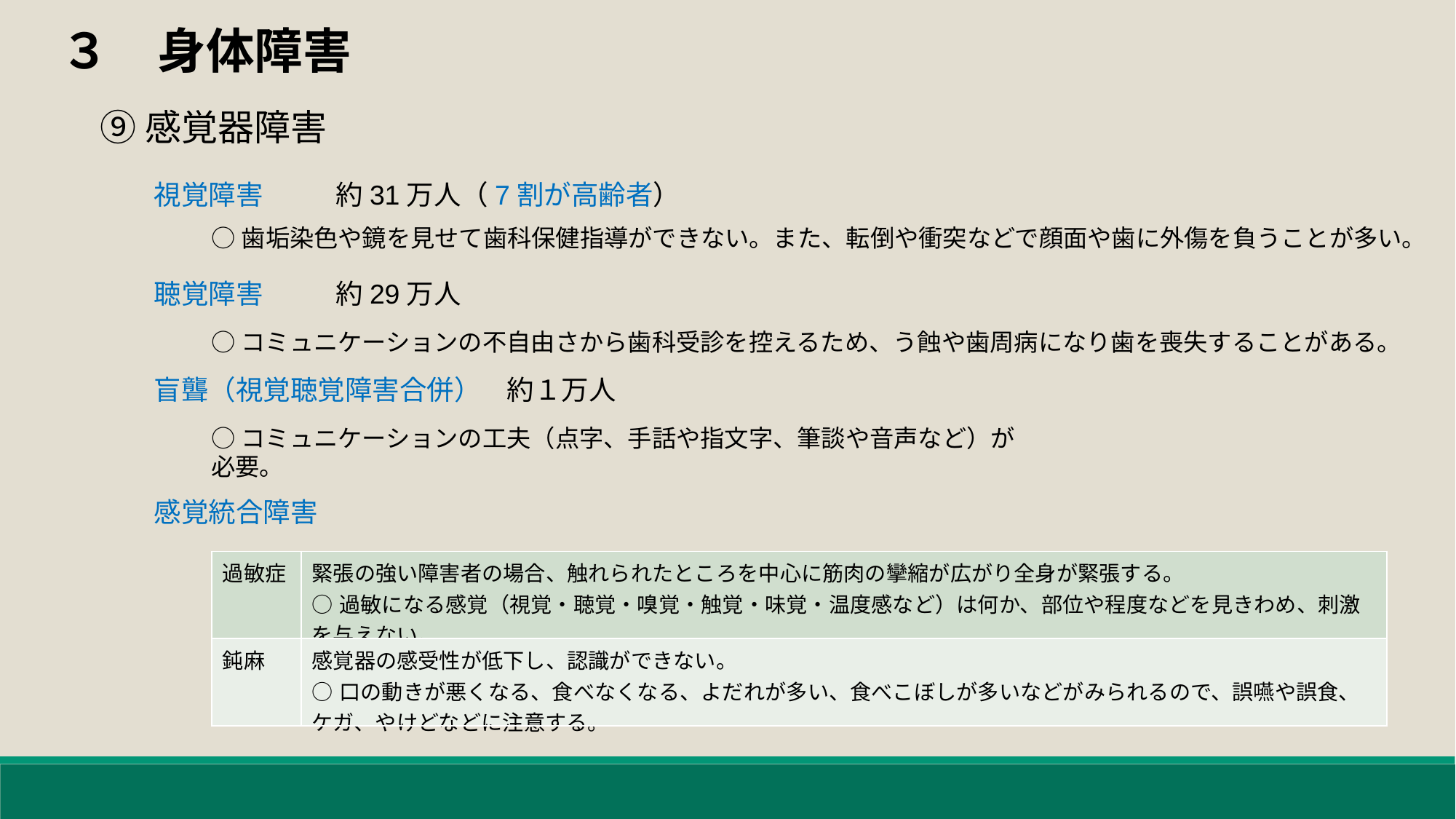

３　身体障害
⑨感覚器障害
視覚障害
約31万人（7割が高齢者）
○歯垢染色や鏡を見せて歯科保健指導ができない。また、転倒や衝突などで顔面や歯に外傷を負うことが多い。
聴覚障害
約29万人
○コミュニケーションの不自由さから歯科受診を控えるため、う蝕や歯周病になり歯を喪失することがある。
盲聾（視覚聴覚障害合併）
約１万人
○コミュニケーションの工夫（点字、手話や指文字、筆談や音声など）が必要。
感覚統合障害
| 過敏症 | 緊張の強い障害者の場合、触れられたところを中心に筋肉の攣縮が広がり全身が緊張する。 ○過敏になる感覚（視覚・聴覚・嗅覚・触覚・味覚・温度感など）は何か、部位や程度などを見きわめ、刺激を与えない。 |
| --- | --- |
| 鈍麻 | 感覚器の感受性が低下し、認識ができない。 ○口の動きが悪くなる、食べなくなる、よだれが多い、食べこぼしが多いなどがみられるので、誤嚥や誤食、ケガ、やけどなどに注意する。 |